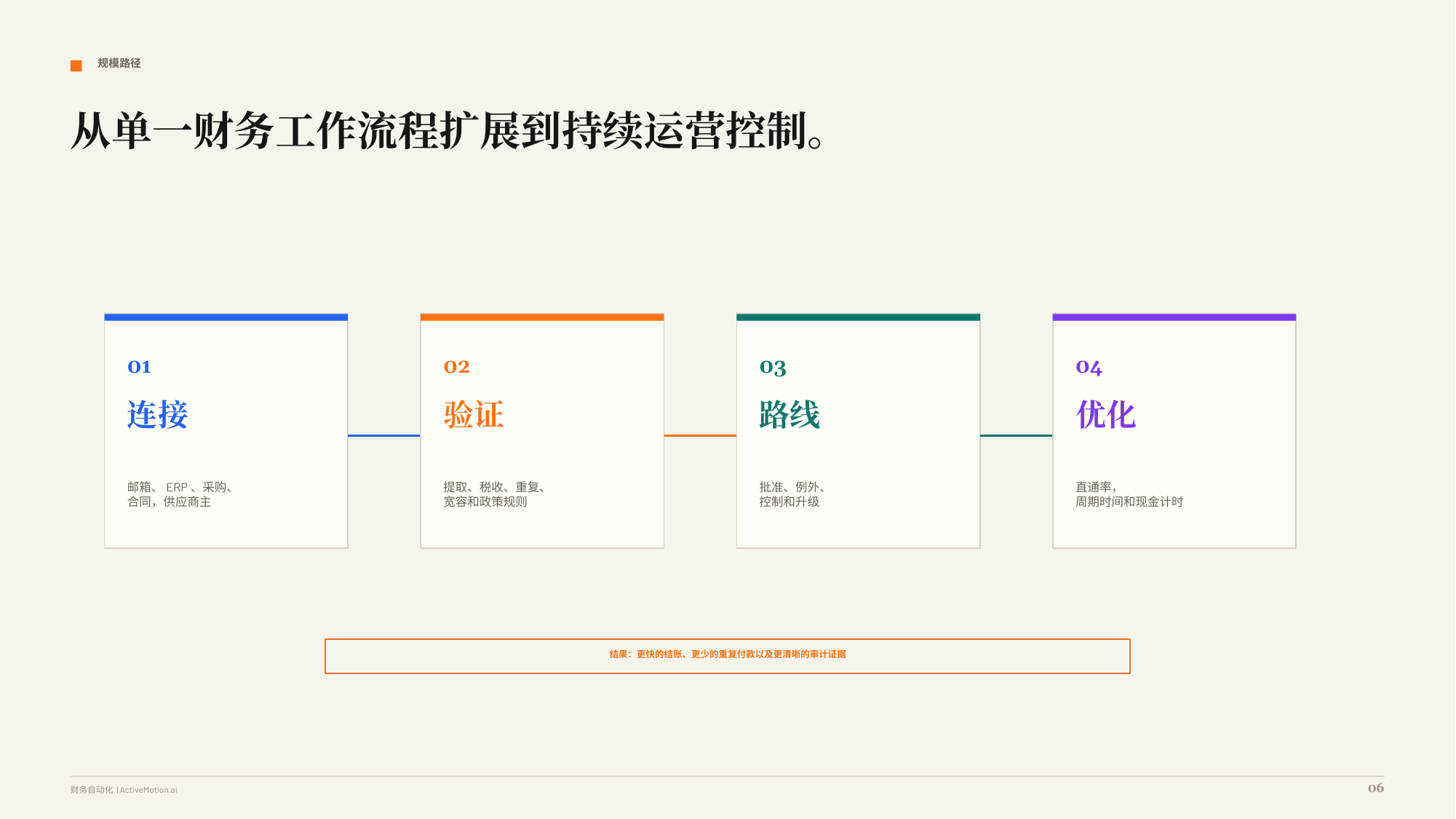

规模路径

从单一财务工作流程扩展到持续运营控制。

01
02
03
04
连接
验证
路线
优化

邮箱、ERP、采购、
合同，供应商主
提取、税收、重复、
宽容和政策规则
批准、例外、
控制和升级
直通率，
周期时间和现金计时

结果：更快的结账、更少的重复付款以及更清晰的审计证据

06
财务自动化 | ActiveMotion.ai